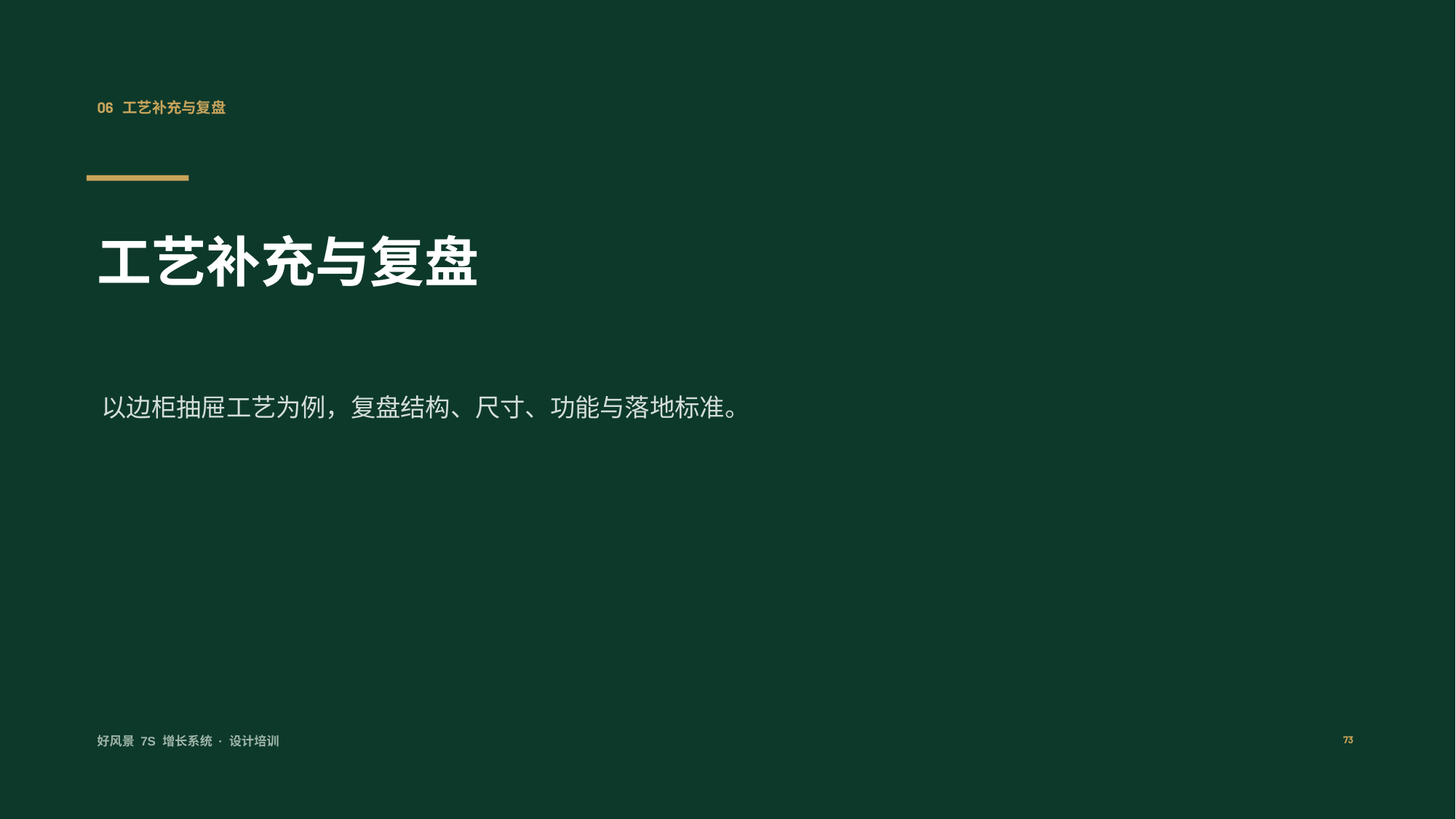

06  工艺补充与复盘

#
工艺补充与复盘
以边柜抽屉工艺为例，复盘结构、尺寸、功能与落地标准。
好风景 7S 增长系统 · 设计培训
73